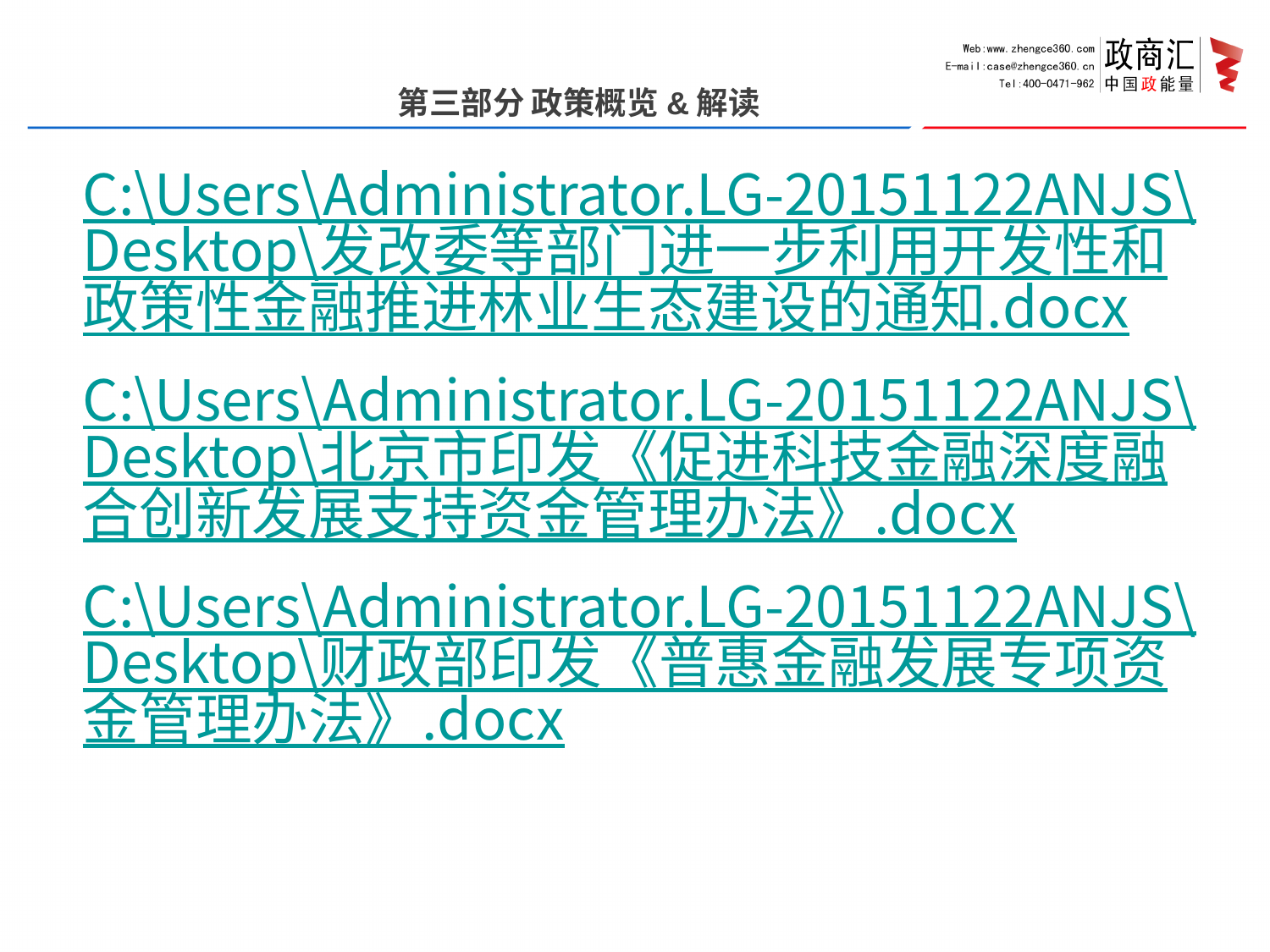

第三部分 政策概览&解读
C:\Users\Administrator.LG-20151122ANJS\Desktop\发改委等部门进一步利用开发性和政策性金融推进林业生态建设的通知.docx
C:\Users\Administrator.LG-20151122ANJS\Desktop\北京市印发《促进科技金融深度融合创新发展支持资金管理办法》.docx
C:\Users\Administrator.LG-20151122ANJS\Desktop\财政部印发《普惠金融发展专项资金管理办法》.docx